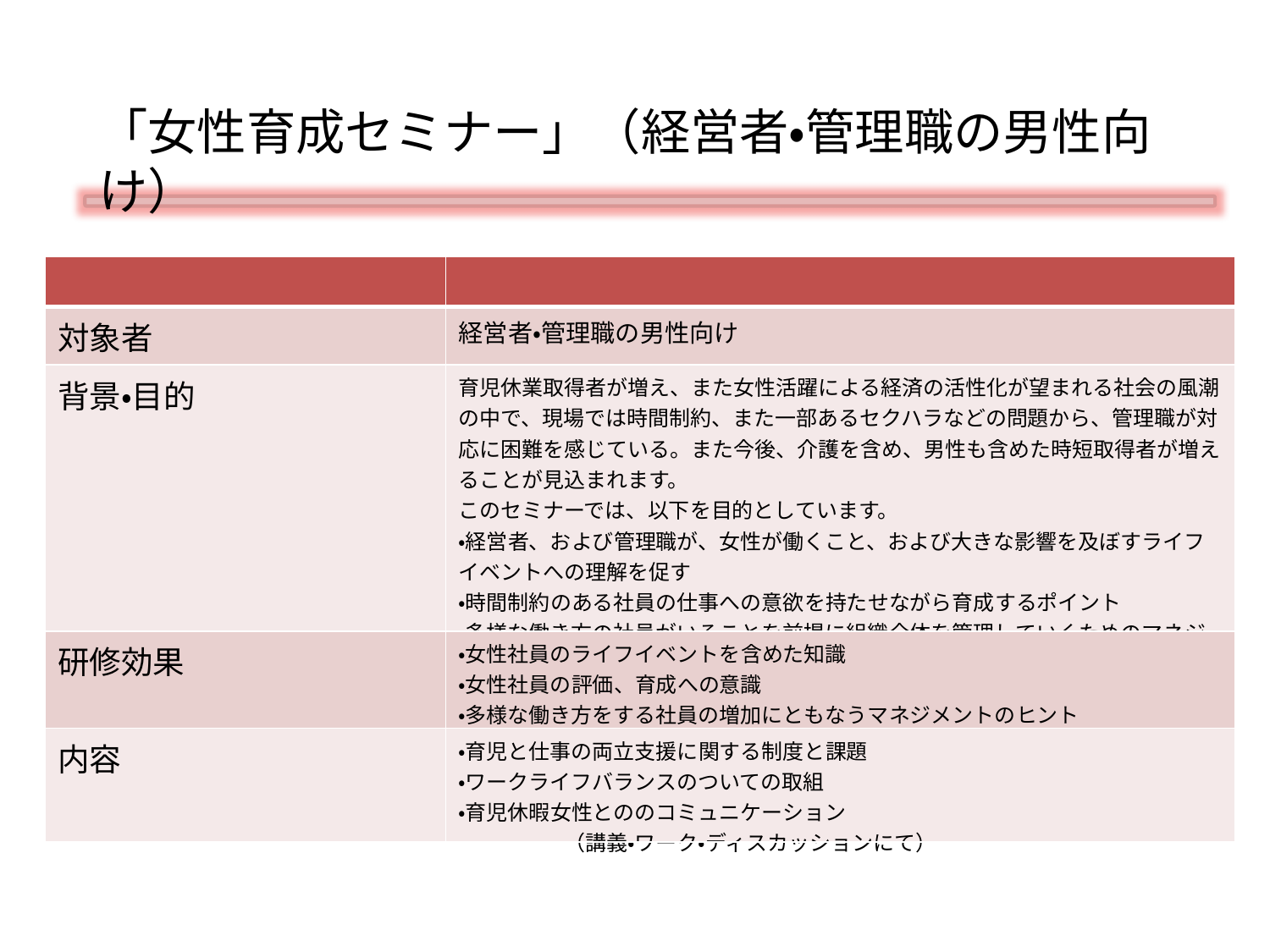

「女性育成セミナー」（経営者・管理職の男性向け）

|  |  |
| --- | --- |
| 対象者 | 経営者・管理職の男性向け |
| 背景・目的 | 育児休業取得者が増え、また女性活躍による経済の活性化が望まれる社会の風潮の中で、現場では時間制約、また一部あるセクハラなどの問題から、管理職が対応に困難を感じている。また今後、介護を含め、男性も含めた時短取得者が増えることが見込まれます。 このセミナーでは、以下を目的としています。 ・経営者、および管理職が、女性が働くこと、および大きな影響を及ぼすライフイベントへの理解を促す ・時間制約のある社員の仕事への意欲を持たせながら育成するポイント ・多様な働き方の社員がいることを前提に組織全体を管理していくためのマネジメント |
| 研修効果 | ・女性社員のライフイベントを含めた知識 ・女性社員の評価、育成への意識 ・多様な働き方をする社員の増加にともなうマネジメントのヒント |
| 内容 | ・育児と仕事の両立支援に関する制度と課題 ・ワークライフバランスのついての取組 ・育児休暇女性とののコミュニケーション　 　　　　　（講義・ワーク・ディスカッションにて） |